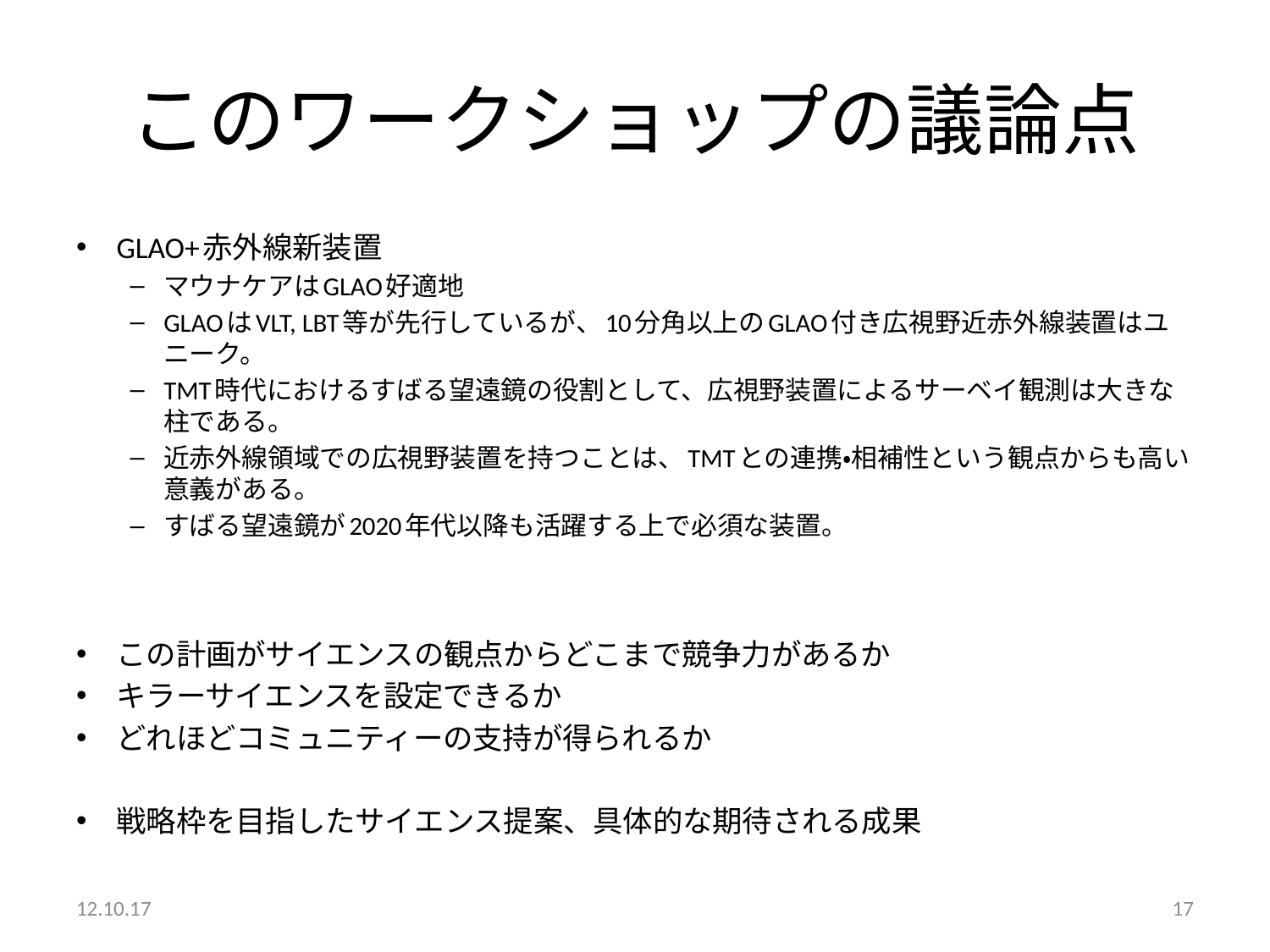

# このワークショップの議論点
GLAO+赤外線新装置
マウナケアはGLAO好適地
GLAOはVLT, LBT等が先行しているが、10分角以上のGLAO付き広視野近赤外線装置はユニーク。
TMT時代におけるすばる望遠鏡の役割として、広視野装置によるサーベイ観測は大きな柱である。
近赤外線領域での広視野装置を持つことは、TMTとの連携・相補性という観点からも高い意義がある。
すばる望遠鏡が2020年代以降も活躍する上で必須な装置。

この計画がサイエンスの観点からどこまで競争力があるか
キラーサイエンスを設定できるか
どれほどコミュニティーの支持が得られるか

戦略枠を目指したサイエンス提案、具体的な期待される成果
12.10.17
17